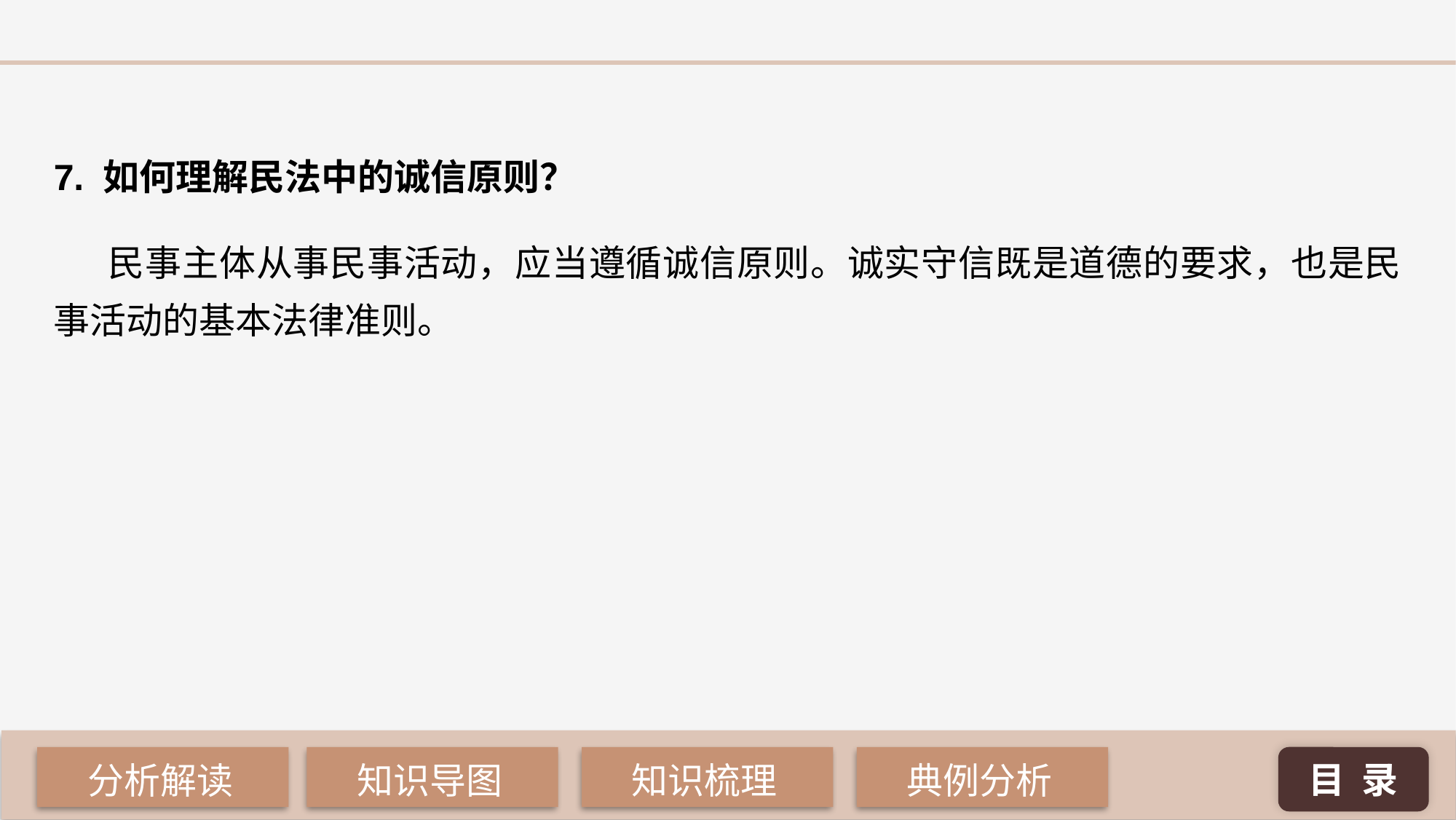

7. 如何理解民法中的诚信原则？
民事主体从事民事活动，应当遵循诚信原则。诚实守信既是道德的要求，也是民事活动的基本法律准则。